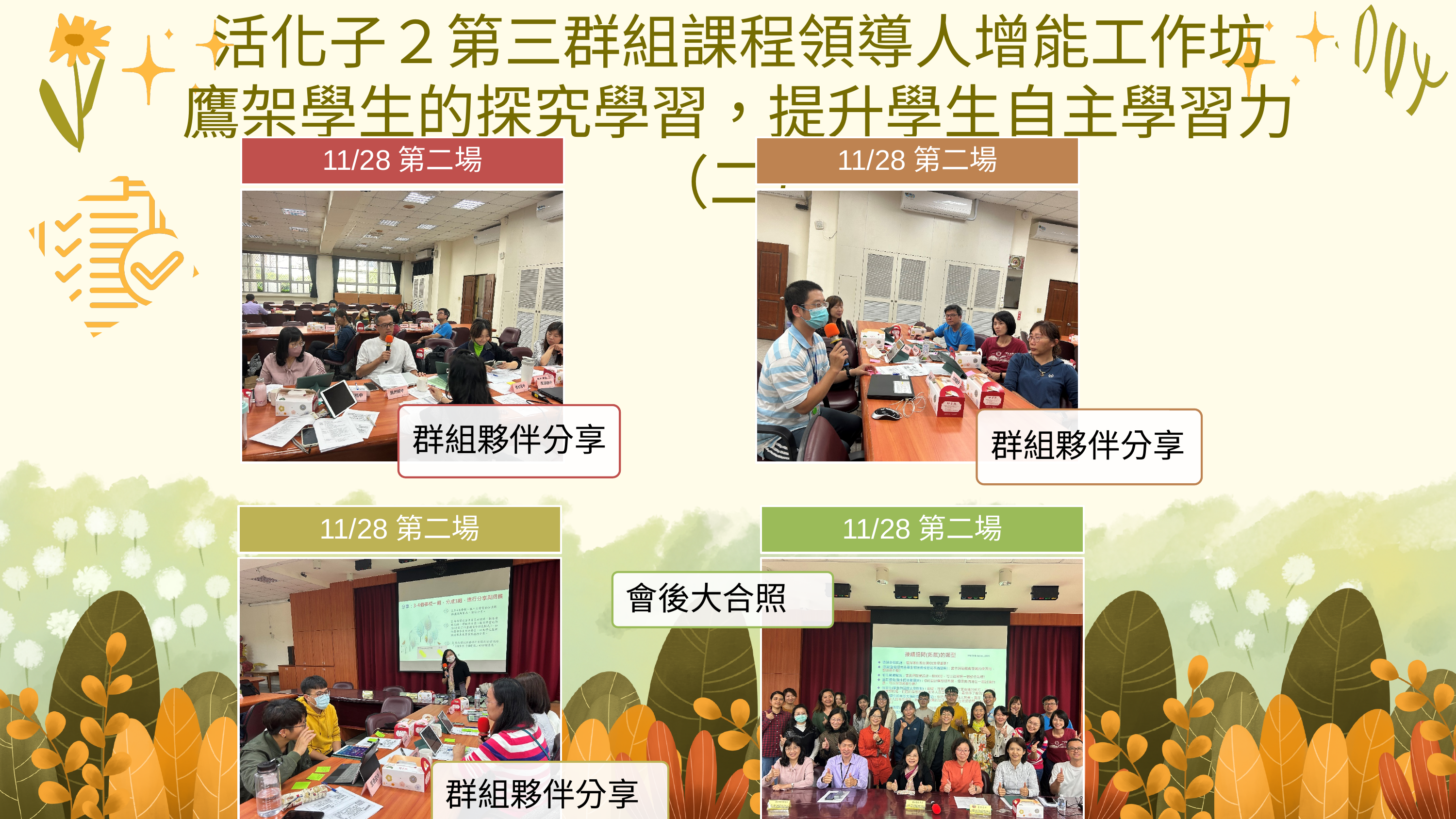

活化子２第三群組課程領導人增能工作坊
鷹架學生的探究學習，提升學生自主學習力（二）

群組夥伴分享
11/28第二場
群組夥伴分享
11/28第二場
群組夥伴分享
11/28第二場
會後大合照
11/28第二場